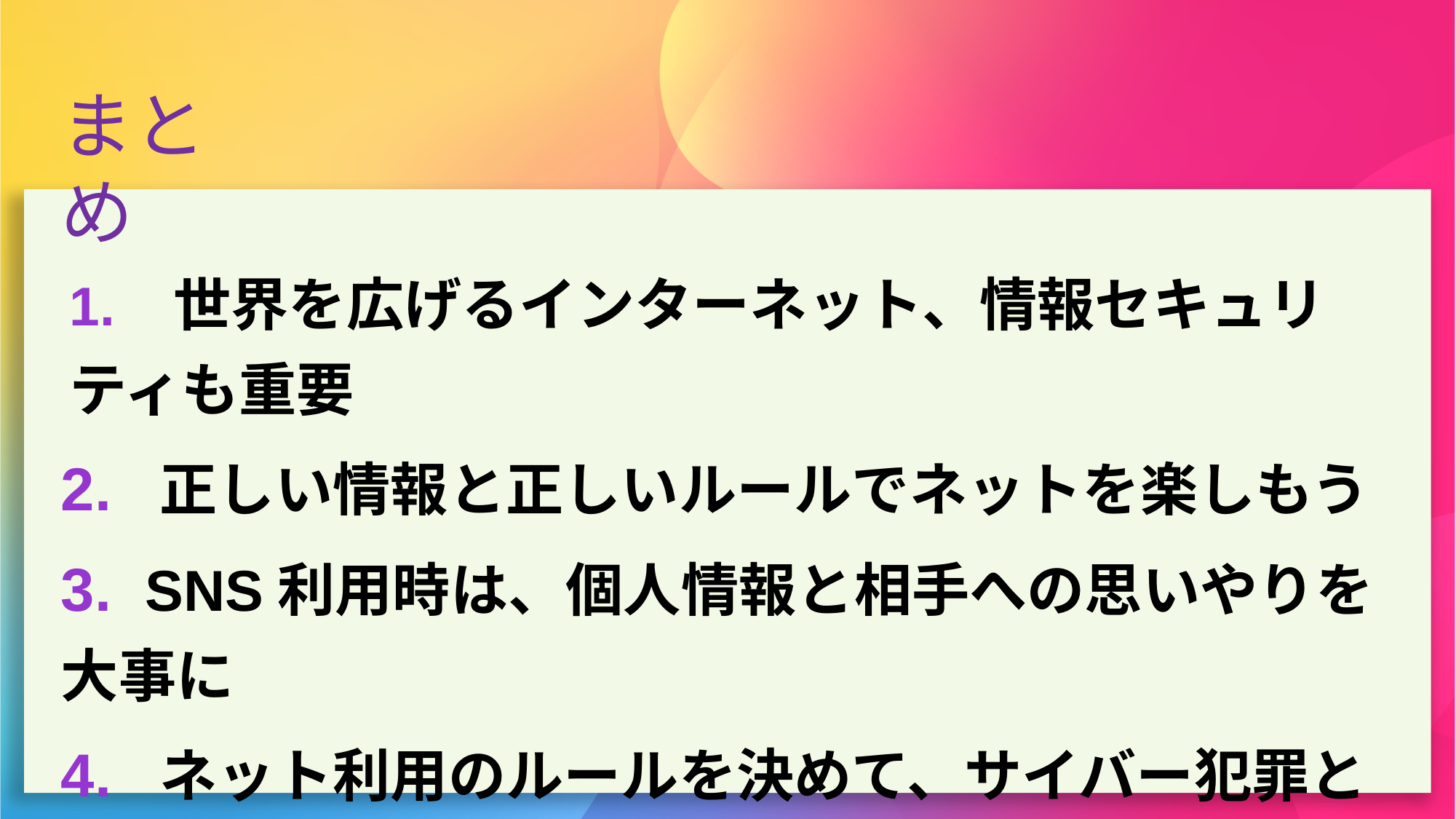

まとめ

1.   世界を広げるインターネット、情報セキュリティも重要
2.  正しい情報と正しいルールでネットを楽しもう
3.  SNS利用時は、個人情報と相手への思いやりを大事に
4.  ネット利用のルールを決めて、サイバー犯罪とネット依存
    から身を守ろう